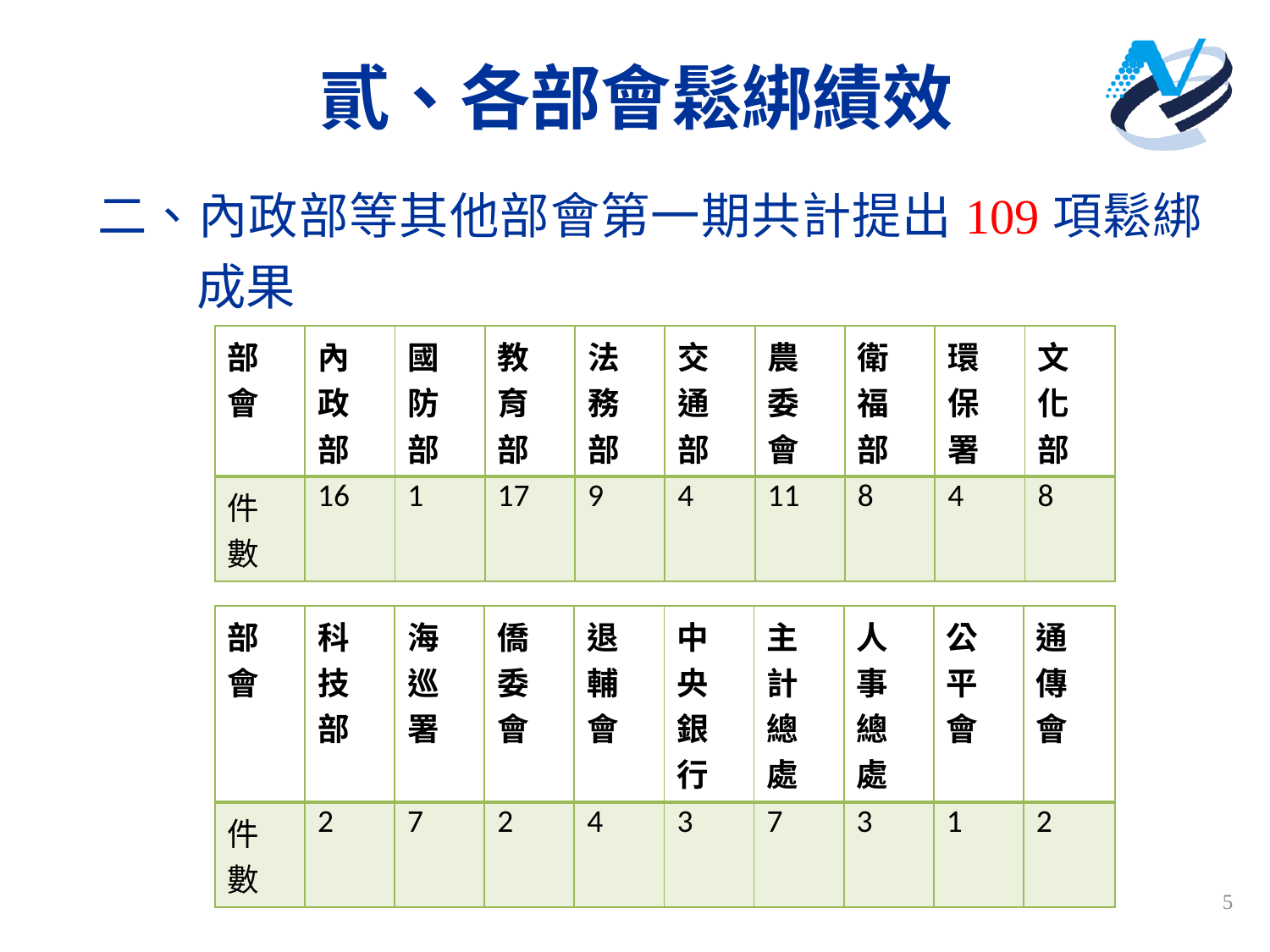

# 貳、各部會鬆綁績效
二、內政部等其他部會第一期共計提出109項鬆綁成果

| 部 會 | 內 政 部 | 國 防 部 | 教 育 部 | 法 務 部 | 交 通 部 | 農 委 會 | 衛 福 部 | 環 保 署 | 文 化 部 |
| --- | --- | --- | --- | --- | --- | --- | --- | --- | --- |
| 件 數 | 16 | 1 | 17 | 9 | 4 | 11 | 8 | 4 | 8 |
| 部 會 | 科 技 部 | 海 巡 署 | 僑 委 會 | 退 輔 會 | 中 央 銀 行 | 主 計 總 處 | 人 事 總 處 | 公 平 會 | 通 傳 會 |
| --- | --- | --- | --- | --- | --- | --- | --- | --- | --- |
| 件 數 | 2 | 7 | 2 | 4 | 3 | 7 | 3 | 1 | 2 |
5